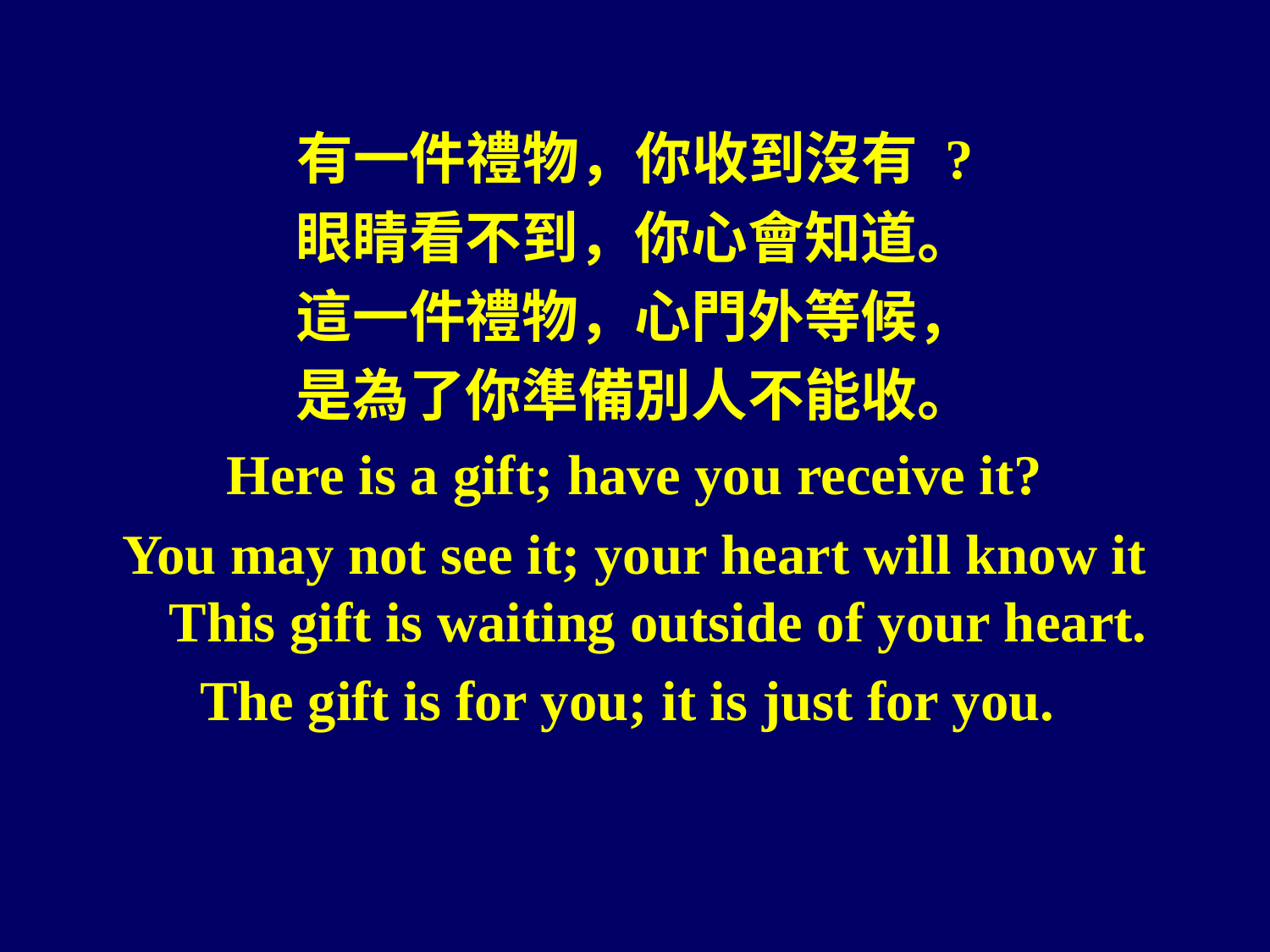

有一件禮物，你收到沒有 ?
眼睛看不到，你心會知道。
這一件禮物，心門外等候，
是為了你準備別人不能收。
Here is a gift; have you receive it?
You may not see it; your heart will know it
This gift is waiting outside of your heart.
The gift is for you; it is just for you.